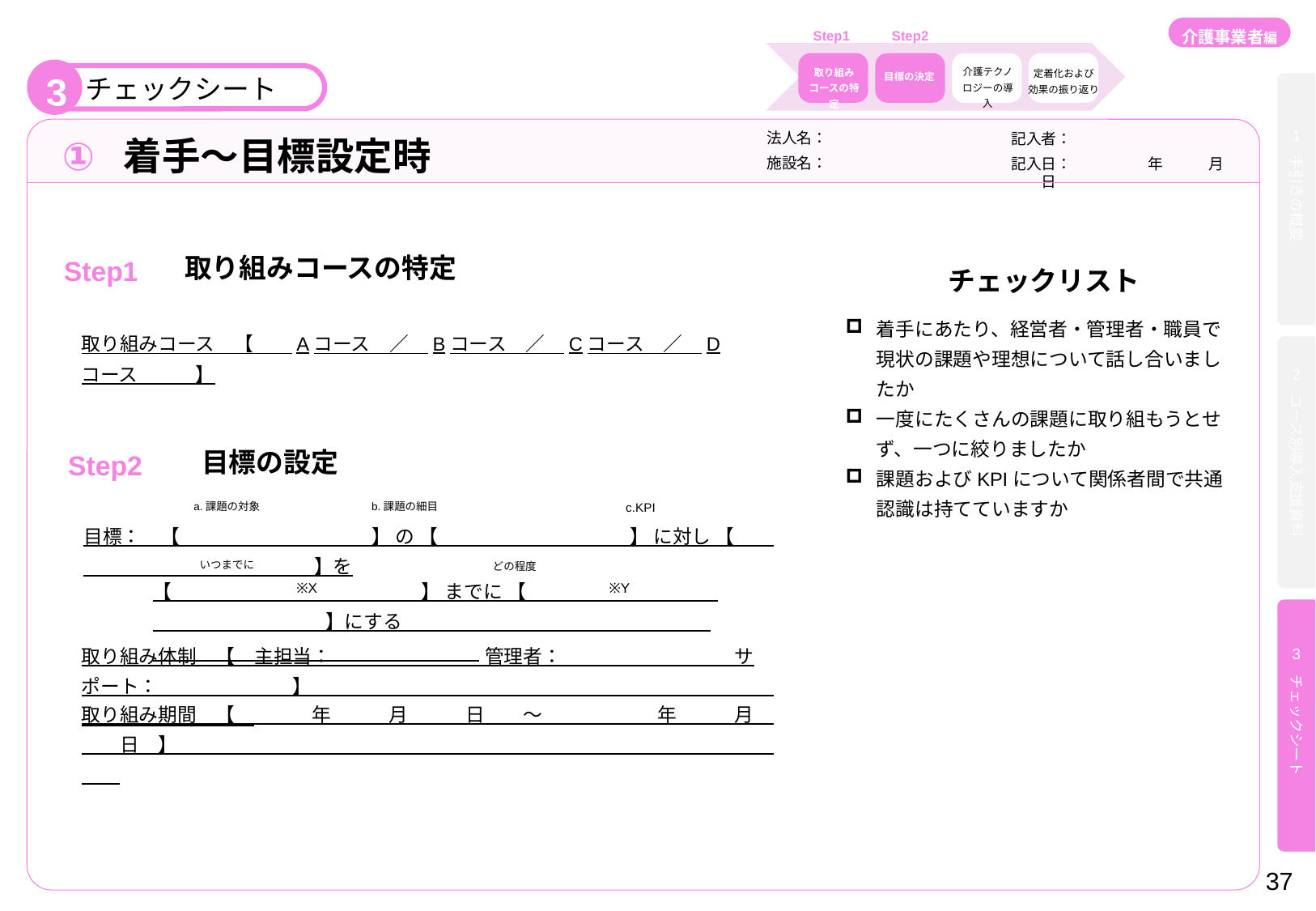

介護事業者編
Step1
Step2

介護テクノロジーの導入
取り組みコースの特定
定着化および
効果の振り返り
目標の決定

3

チェックシート
手引きの概要
1

コース別導入支援資料
2

3
チェックシート

法人名：
記入者：
①
着手〜目標設定時
施設名：
記入日：　　　　　年　　　月　　　日
取り組みコースの特定
Step1
チェックリスト
着手にあたり、経営者・管理者・職員で現状の課題や理想について話し合いましたか
一度にたくさんの課題に取り組もうとせず、一つに絞りましたか
課題およびKPIについて関係者間で共通認識は持てていますか
取り組みコース　【　　Aコース　／　Bコース　／　Cコース　／　Dコース　　　】
目標の設定
Step2
a.課題の対象
b.課題の細目
c.KPI
目標：　【　　　　　　　　　　】 の 【　　　　　　　　　　】 に対し 【　　　　　　　　　　　　　　】を
いつまでに
どの程度
【　　　　　　　　　　　　　】 までに 【　　　　　　　　　　　　　　　　　　　】にする
※X
※Y
取り組み体制　【　主担当：　　　　　　　　管理者：　　　　　　　　　サポート：　　　　　　　】
取り組み期間　【　　　　年　　　月　　　日　　〜　　　　　　年　　　月　　　日　】
37